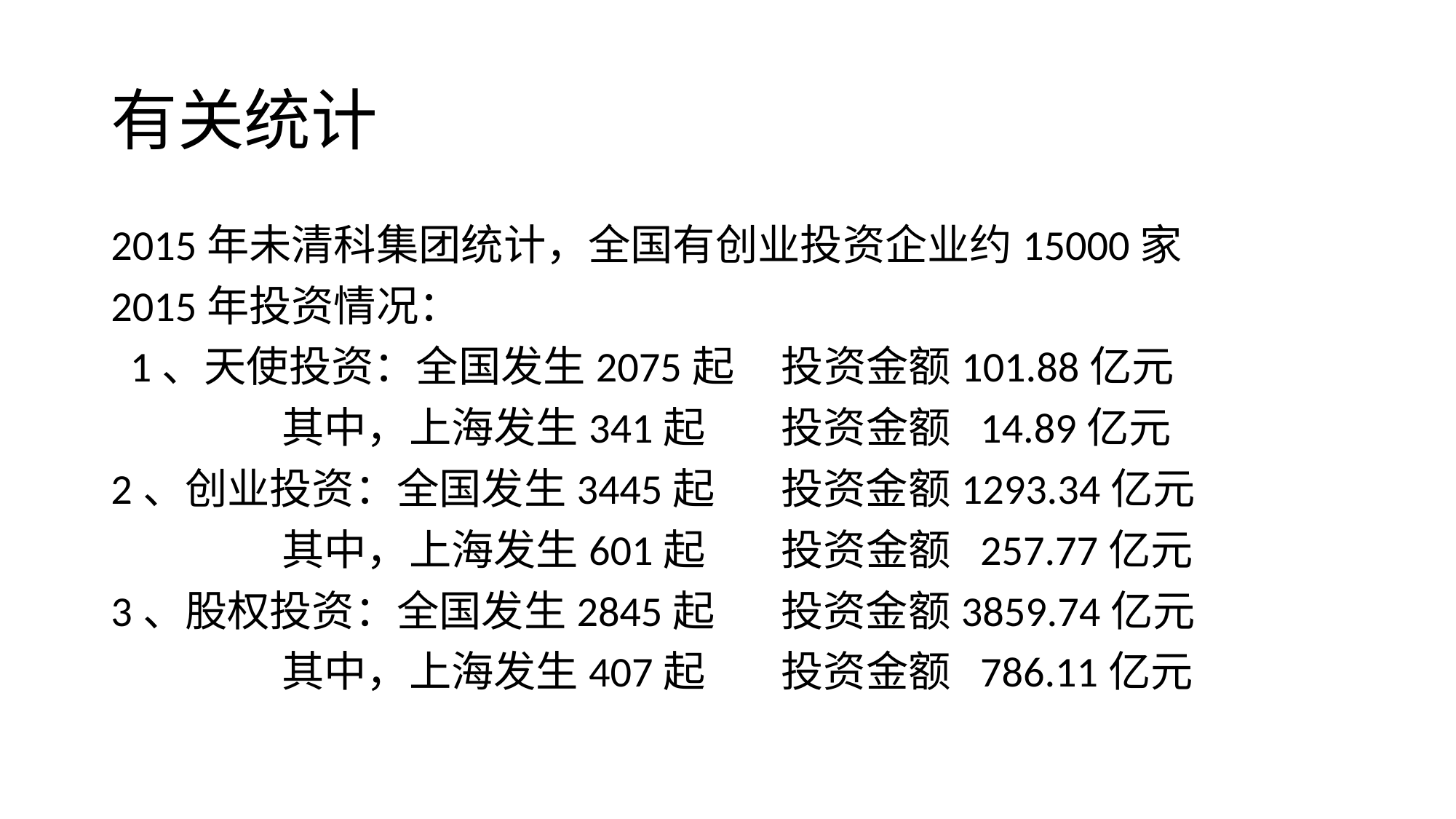

# 有关统计
2015年未清科集团统计，全国有创业投资企业约15000家
2015年投资情况：
  1、天使投资：全国发生2075起     投资金额101.88亿元
                 其中，上海发生341起        投资金额  14.89亿元
2、创业投资：全国发生3445起       投资金额1293.34亿元
                 其中，上海发生601起        投资金额  257.77亿元
3、股权投资：全国发生2845起       投资金额3859.74亿元
                 其中，上海发生407起        投资金额  786.11亿元